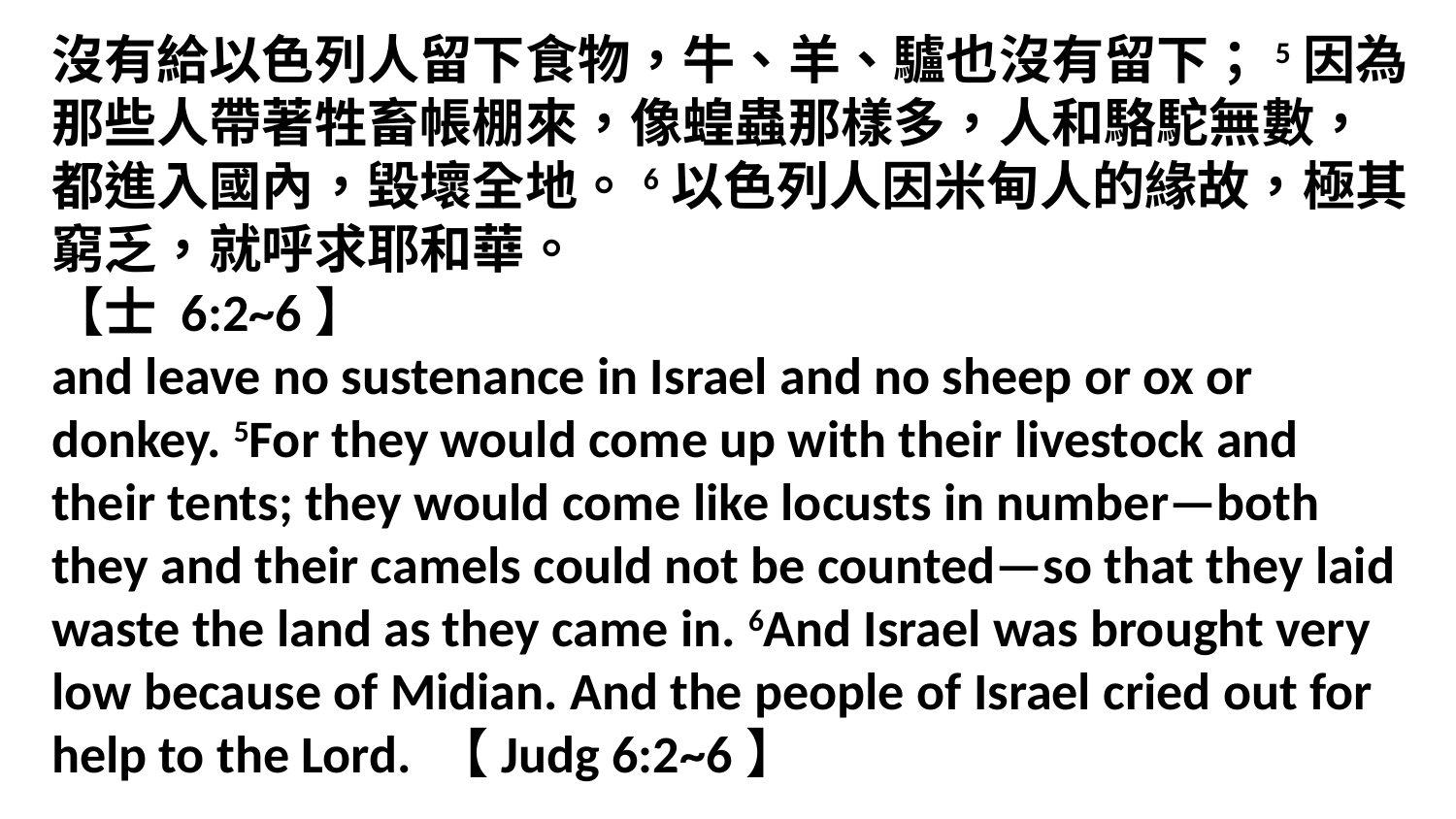

沒有給以色列人留下食物，牛、羊、驢也沒有留下；5因為那些人帶著牲畜帳棚來，像蝗蟲那樣多，人和駱駝無數，都進入國內，毀壞全地。6以色列人因米甸人的緣故，極其窮乏，就呼求耶和華。
【士 6:2~6】
and leave no sustenance in Israel and no sheep or ox or donkey. 5For they would come up with their livestock and their tents; they would come like locusts in number—both they and their camels could not be counted—so that they laid waste the land as they came in. 6And Israel was brought very low because of Midian. And the people of Israel cried out for help to the Lord. 【Judg 6:2~6】